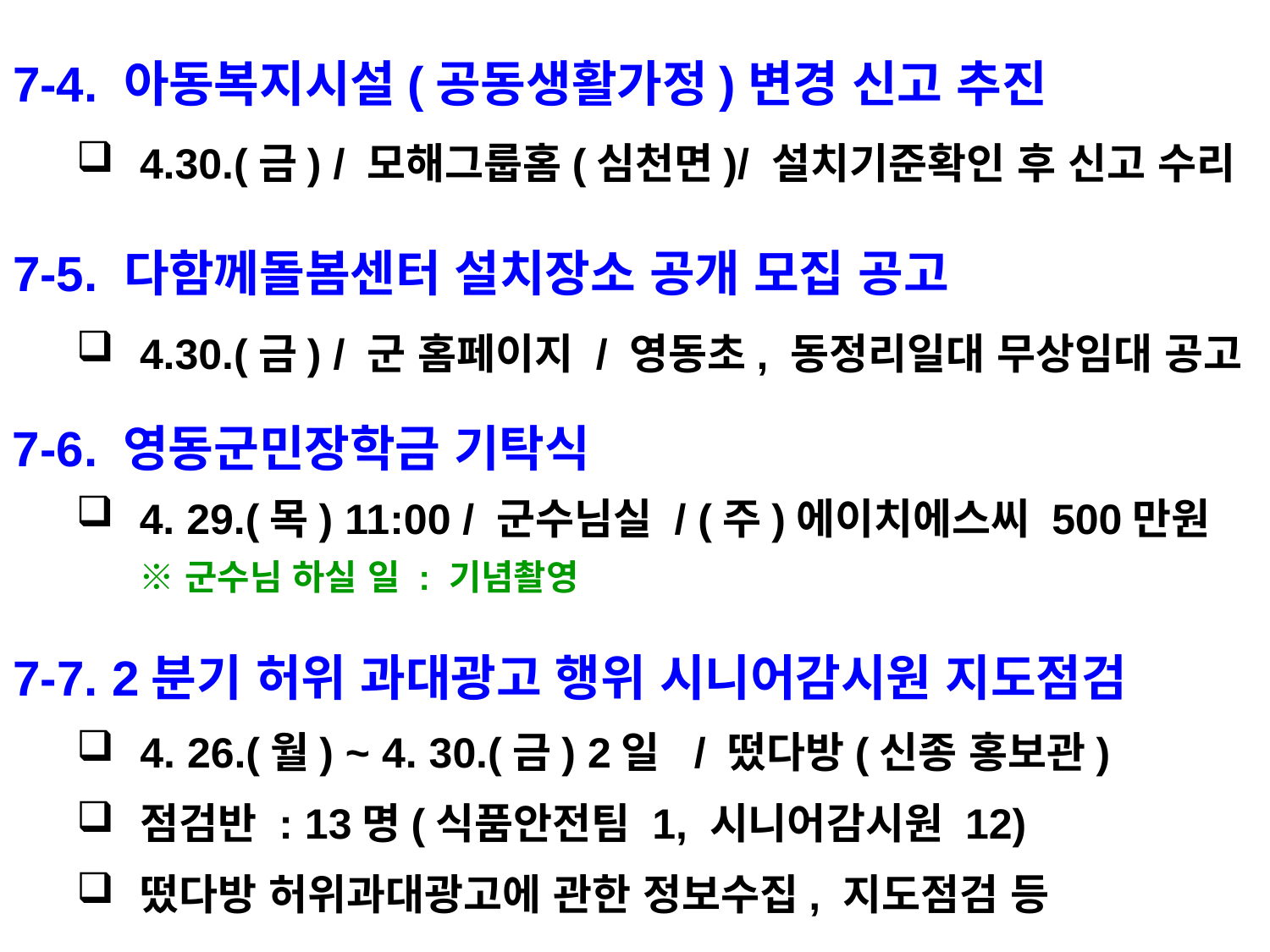

7-4. 아동복지시설(공동생활가정)변경 신고 추진
4.30.(금) / 모해그룹홈(심천면)/ 설치기준확인 후 신고 수리

7-5. 다함께돌봄센터 설치장소 공개 모집 공고
4.30.(금) / 군 홈페이지 / 영동초, 동정리일대 무상임대 공고
7-6. 영동군민장학금 기탁식
4. 29.(목) 11:00 / 군수님실 / (주)에이치에스씨 500만원
※ 군수님 하실 일 : 기념촬영
7-7. 2분기 허위 과대광고 행위 시니어감시원 지도점검
4. 26.(월) ~ 4. 30.(금) 2일  / 떴다방(신종 홍보관)
점검반 : 13명(식품안전팀 1, 시니어감시원 12)
떴다방 허위과대광고에 관한 정보수집, 지도점검 등